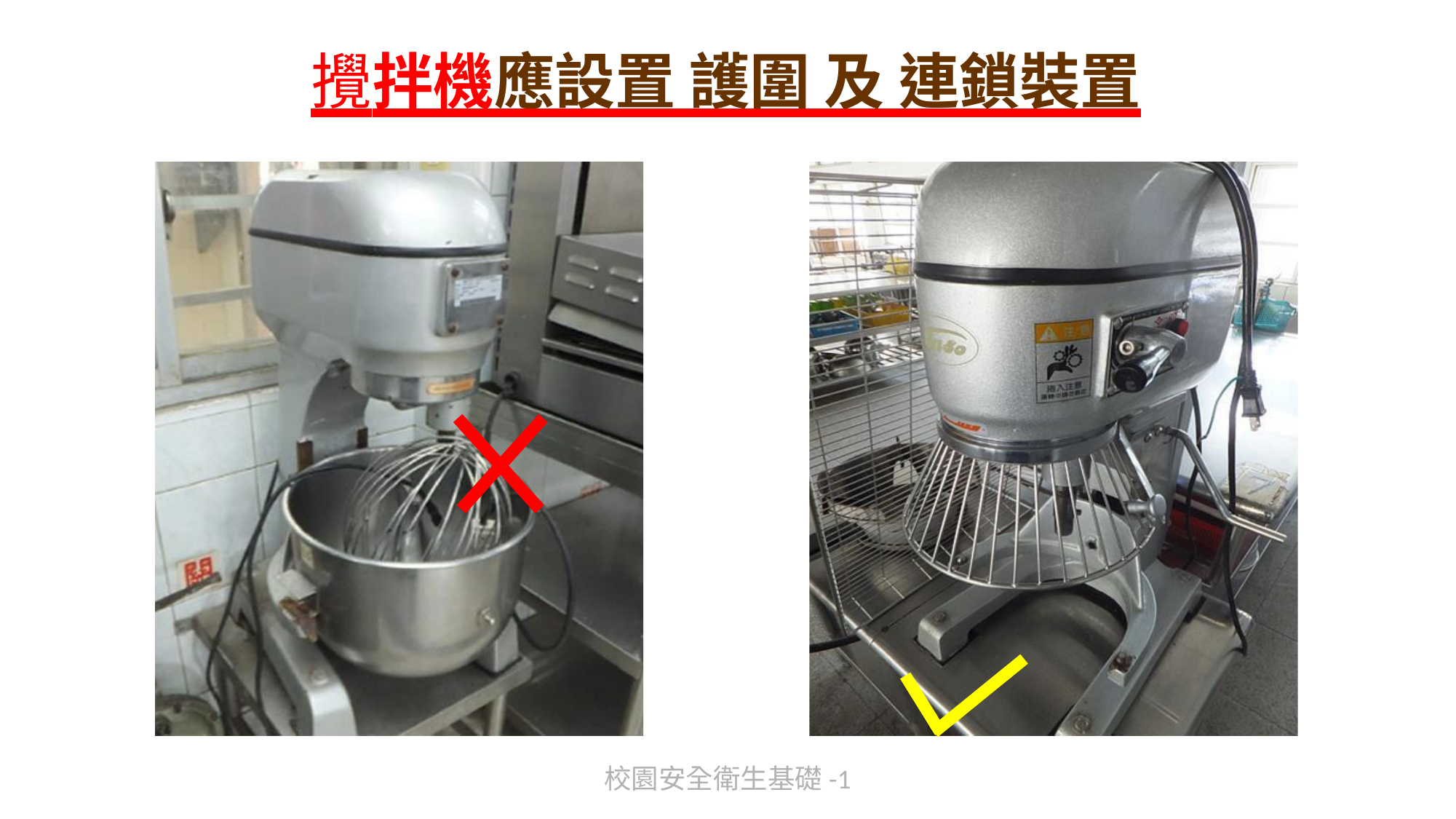

# 攪	拌機應設置 護圍 及 連鎖裝置

校園安全衛生基礎-1
201